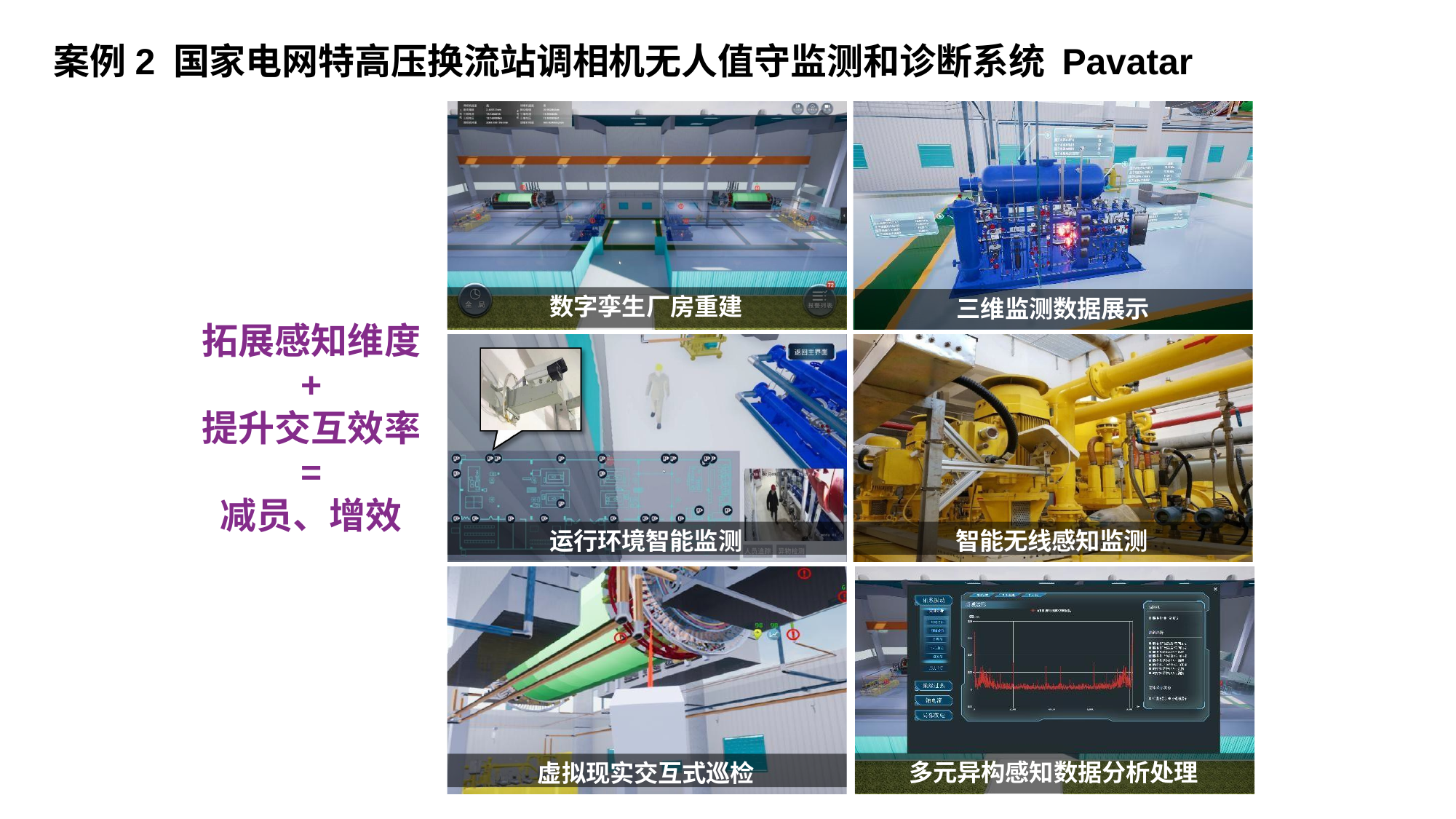

案例2	国家电网特高压换流站调相机无人值守监测和诊断系统 Pavatar

数字孪生厂房重建
三维监测数据展示
拓展感知维度
+
提升交互效率
=
减员、增效

运行环境智能监测
智能无线感知监测

虚拟现实交互式巡检
多元异构感知数据分析处理